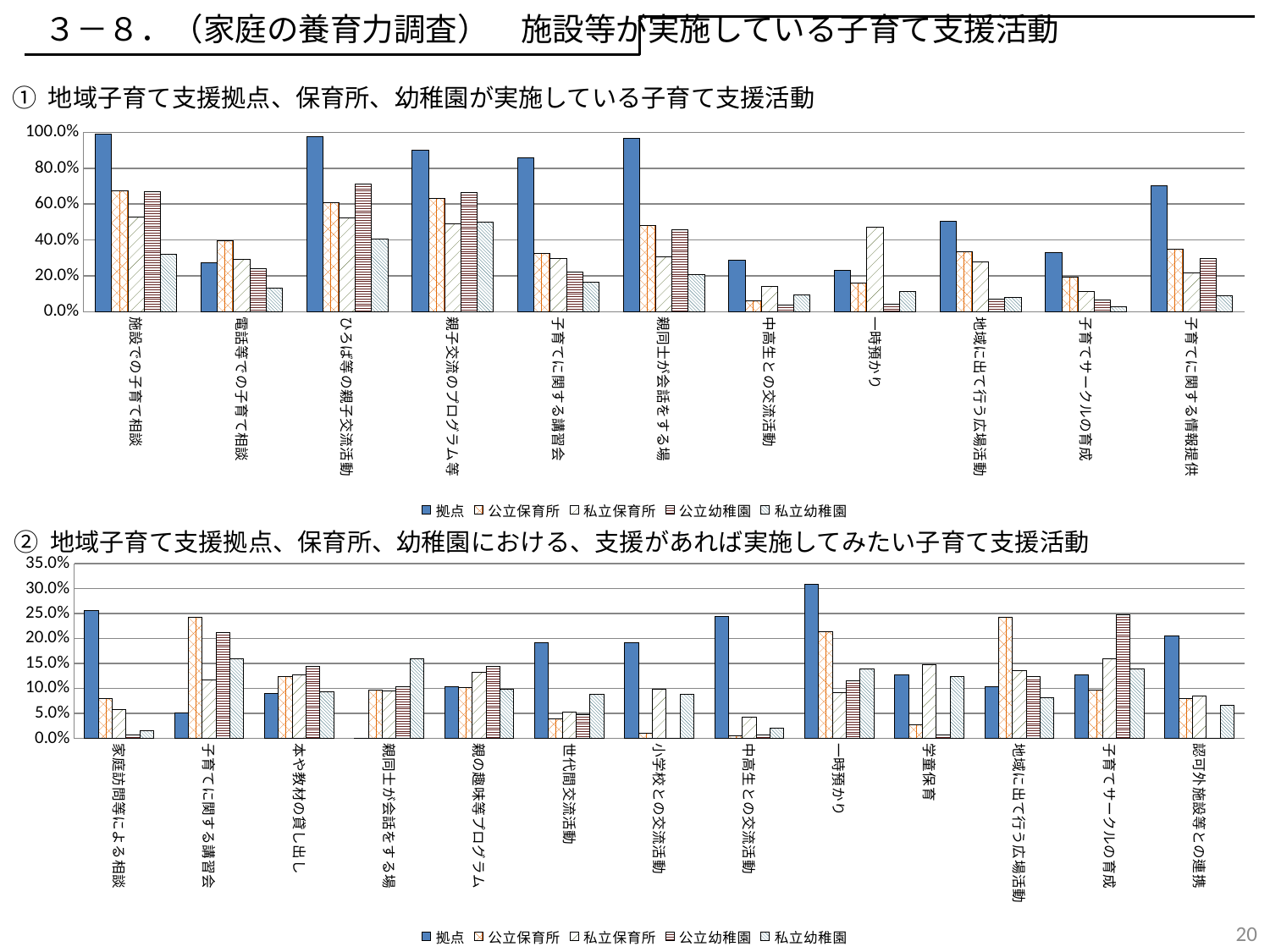

３－８．（家庭の養育力調査）　施設等が実施している子育て支援活動
① 地域子育て支援拠点、保育所、幼稚園が実施している子育て支援活動

### Chart

| Category | 拠点 | 公立保育所 | 私立保育所 | 公立幼稚園 | 私立幼稚園 |
|---|---|---|---|---|---|
| 施設での子育て相談 | 0.989 | 0.673 | 0.526 | 0.67 | 0.322 |
| 電話等での子育て相談 | 0.275 | 0.394 | 0.292 | 0.242 | 0.13 |
| ひろば等の親子交流活動 | 0.978 | 0.61 | 0.524 | 0.714 | 0.406 |
| 親子交流のプログラム等 | 0.901 | 0.634 | 0.492 | 0.665 | 0.498 |
| 子育てに関する講習会 | 0.857 | 0.323 | 0.296 | 0.22 | 0.167 |
| 親同士が会話をする場 | 0.967 | 0.48 | 0.306 | 0.456 | 0.205 |
| 中高生との交流活動 | 0.286 | 0.063 | 0.139 | 0.038 | 0.092 |
| 一時預かり | 0.231 | 0.161 | 0.47 | 0.044 | 0.113 |
| 地域に出て行う広場活動 | 0.505 | 0.335 | 0.278 | 0.071 | 0.079 |
| 子育てサークルの育成 | 0.33 | 0.193 | 0.113 | 0.066 | 0.029 |
| 子育てに関する情報提供 | 0.703 | 0.35 | 0.218 | 0.297 | 0.088 |
② 地域子育て支援拠点、保育所、幼稚園における、支援があれば実施してみたい子育て支援活動

### Chart

| Category | 拠点 | 公立保育所 | 私立保育所 | 公立幼稚園 | 私立幼稚園 |
|---|---|---|---|---|---|
| 家庭訪問等による相談 | 0.256 | 0.079 | 0.057 | 0.007 | 0.015 |
| 子育てに関する講習会 | 0.051 | 0.242 | 0.117 | 0.212 | 0.16 |
| 本や教材の貸し出し | 0.09 | 0.124 | 0.128 | 0.144 | 0.093 |
| 親同士が会話をする場 | 0.0 | 0.096 | 0.095 | 0.103 | 0.16 |
| 親の趣味等プログラム | 0.103 | 0.101 | 0.133 | 0.144 | 0.098 |
| 世代間交流活動 | 0.192 | 0.039 | 0.052 | 0.048 | 0.088 |
| 小学校との交流活動 | 0.192 | 0.011 | 0.098 | 0.0 | 0.088 |
| 中高生との交流活動 | 0.244 | 0.006 | 0.043 | 0.007 | 0.021 |
| 一時預かり | 0.308 | 0.213 | 0.092 | 0.116 | 0.139 |
| 学童保育 | 0.128 | 0.028 | 0.147 | 0.007 | 0.124 |
| 地域に出て行う広場活動 | 0.103 | 0.242 | 0.136 | 0.123 | 0.082 |
| 子育てサークルの育成 | 0.128 | 0.096 | 0.16 | 0.247 | 0.139 |
| 認可外施設等との連携 | 0.205 | 0.079 | 0.084 | 0.0 | 0.067 |
20